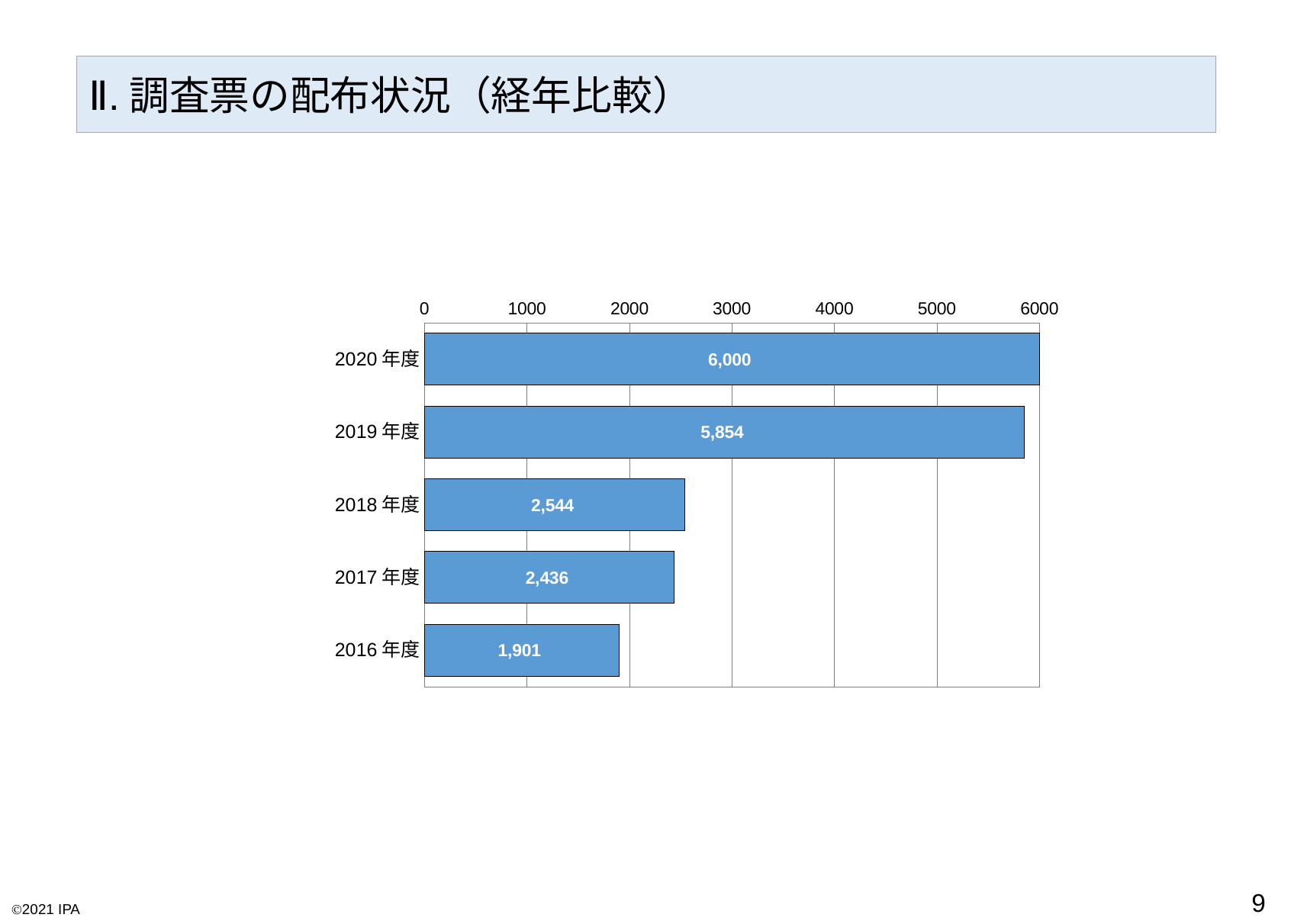

Ⅱ.調査票の配布状況（経年比較）

### Chart

| Category |  |
|---|---|
| 2020年度 | 6000.0 |
| 2019年度 | 5854.0 |
| 2018年度 | 2544.0 |
| 2017年度 | 2436.0 |
| 2016年度 | 1901.0 |